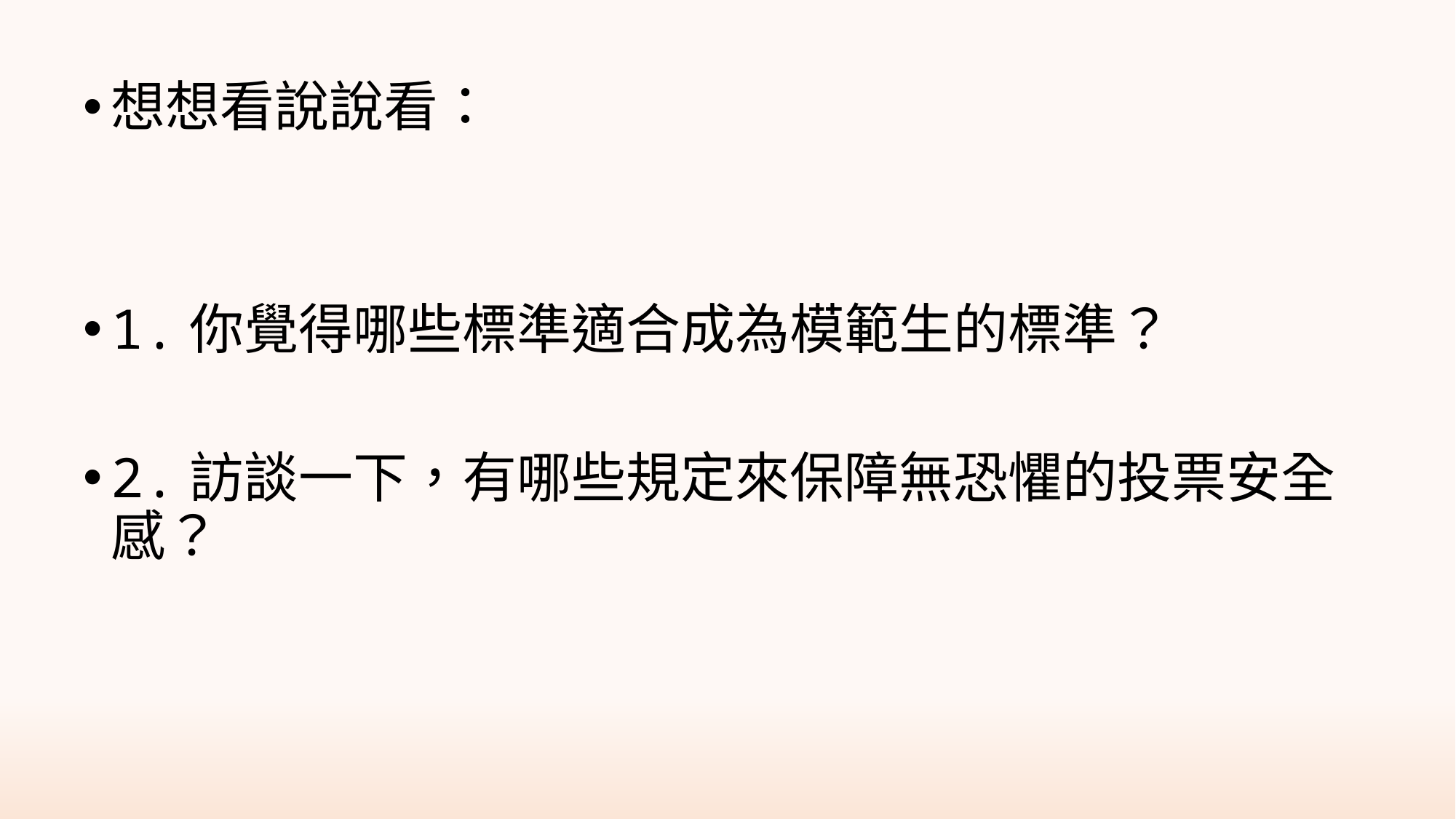

想想看說說看：

1.你覺得哪些標準適合成為模範生的標準？

2.訪談一下，有哪些規定來保障無恐懼的投票安全感？